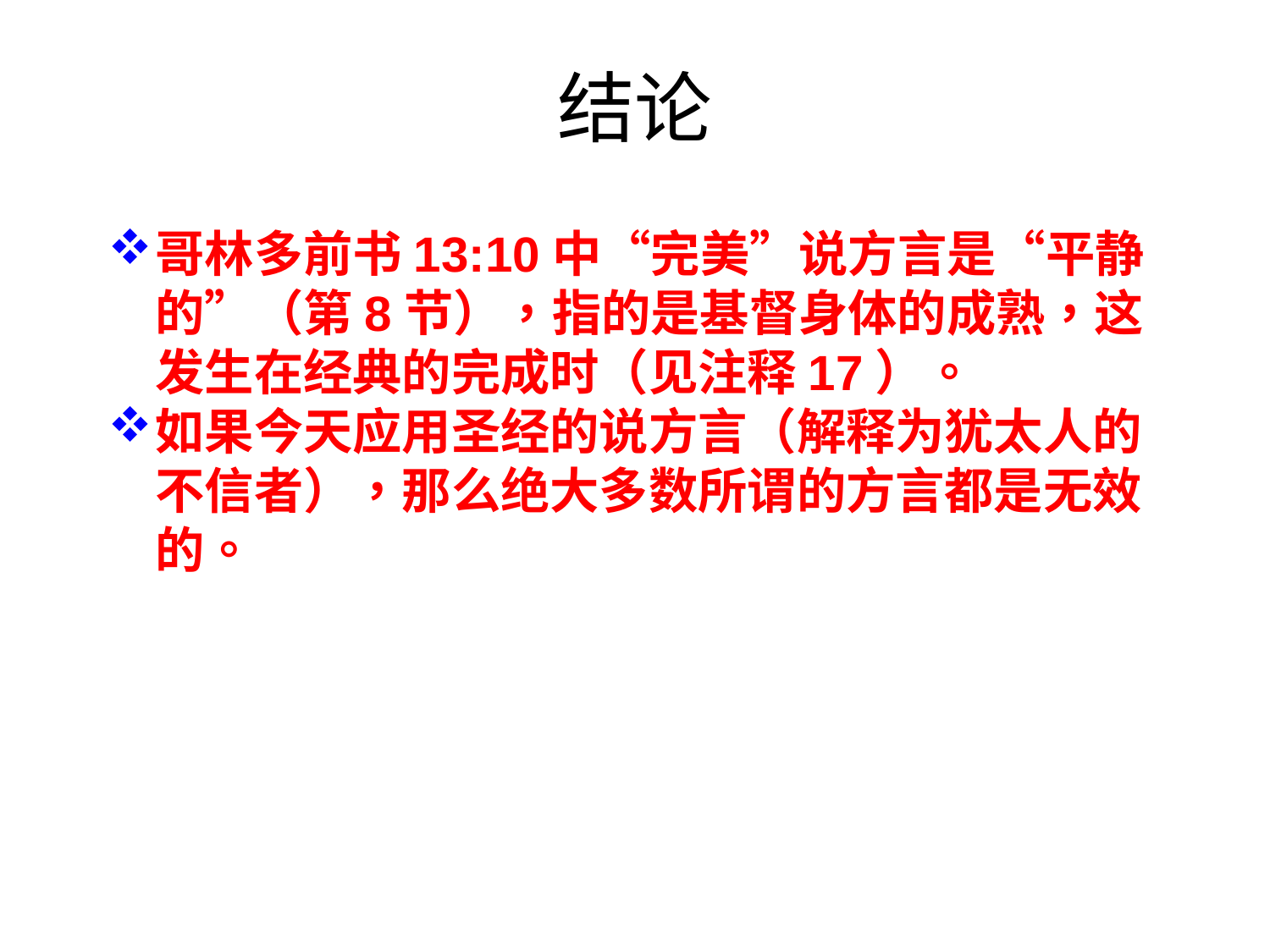

# 结论
哥林多前书13:10中“完美”说方言是“平静的”（第8节），指的是基督身体的成熟，这发生在经典的完成时（见注释17）。
如果今天应用圣经的说方言（解释为犹太人的不信者），那么绝大多数所谓的方言都是无效的。